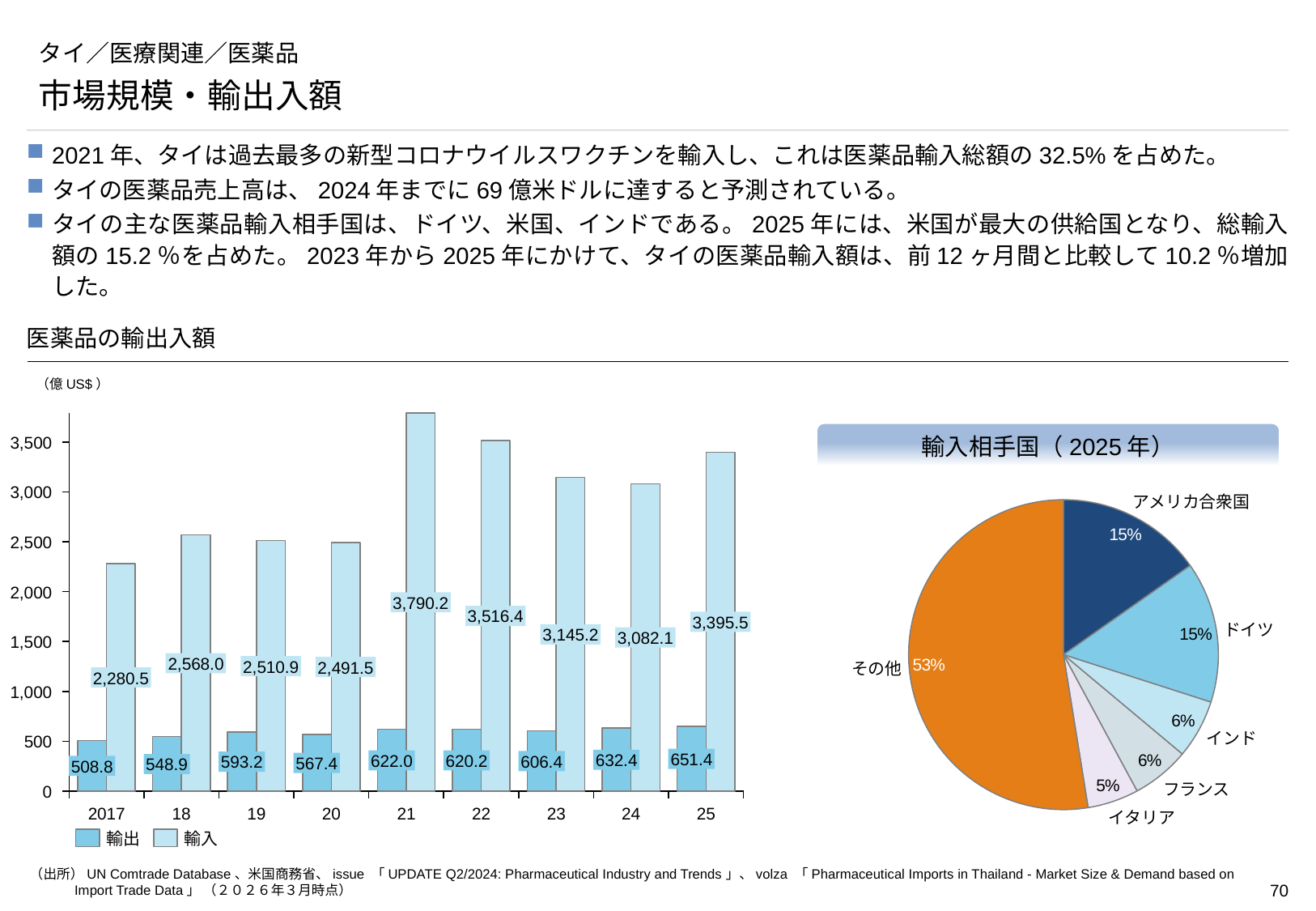

# タイ／医療関連／医薬品
市場規模・輸出入額
2021年、タイは過去最多の新型コロナウイルスワクチンを輸入し、これは医薬品輸入総額の32.5%を占めた。
タイの医薬品売上高は、2024年までに69億米ドルに達すると予測されている。
タイの主な医薬品輸入相手国は、ドイツ、米国、インドである。2025年には、米国が最大の供給国となり、総輸入額の15.2％を占めた。2023年から2025年にかけて、タイの医薬品輸入額は、前12ヶ月間と比較して10.2％増加した。
医薬品の輸出入額
（億US$）

### Chart

| Category |  |  |
|---|---|---|
輸入相手国（2025年）
3,500

### Chart

| Category |  |
|---|---|
3,000
アメリカ合衆国
2,500
2,000
3,790.2
3,516.4
3,395.5
ドイツ
3,145.2
3,082.1
1,500
2,568.0
2,510.9
2,491.5
その他
2,280.5
1,000
インド
500
651.4
632.4
622.0
620.2
606.4
593.2
567.4
548.9
508.8
フランス
0
2017
18
19
20
21
22
23
24
25
イタリア
輸出
輸入

（出所）UN Comtrade Database、米国商務省、issue 「UPDATE Q2/2024: Pharmaceutical Industry and Trends」、volza 「Pharmaceutical Imports in Thailand - Market Size & Demand based on Import Trade Data」 （２０２６年３月時点）